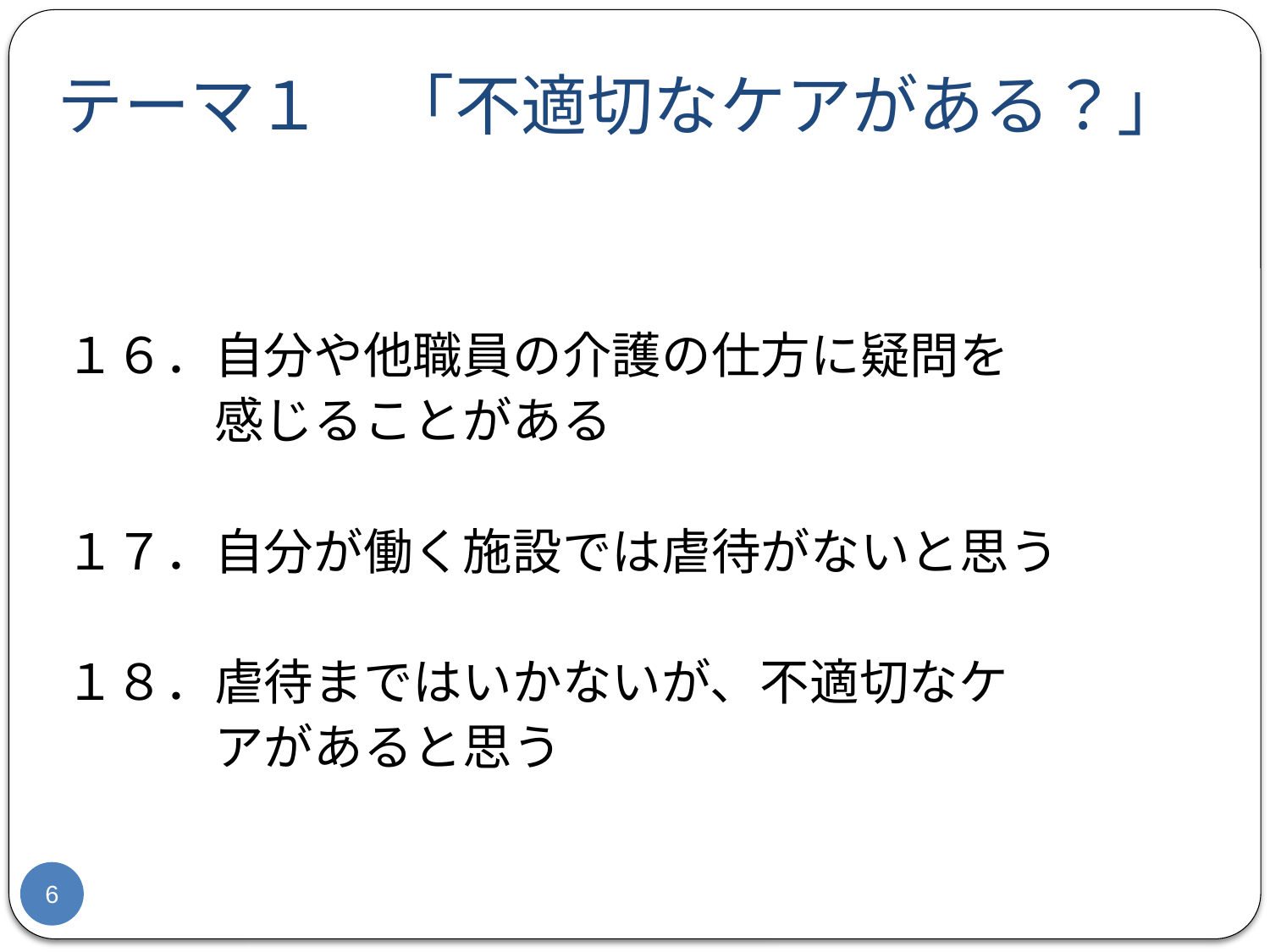

# テーマ１　「不適切なケアがある？」

１６．自分や他職員の介護の仕方に疑問を
　　　感じることがある

１７．自分が働く施設では虐待がないと思う

１８．虐待まではいかないが、不適切なケ
　　　アがあると思う
6